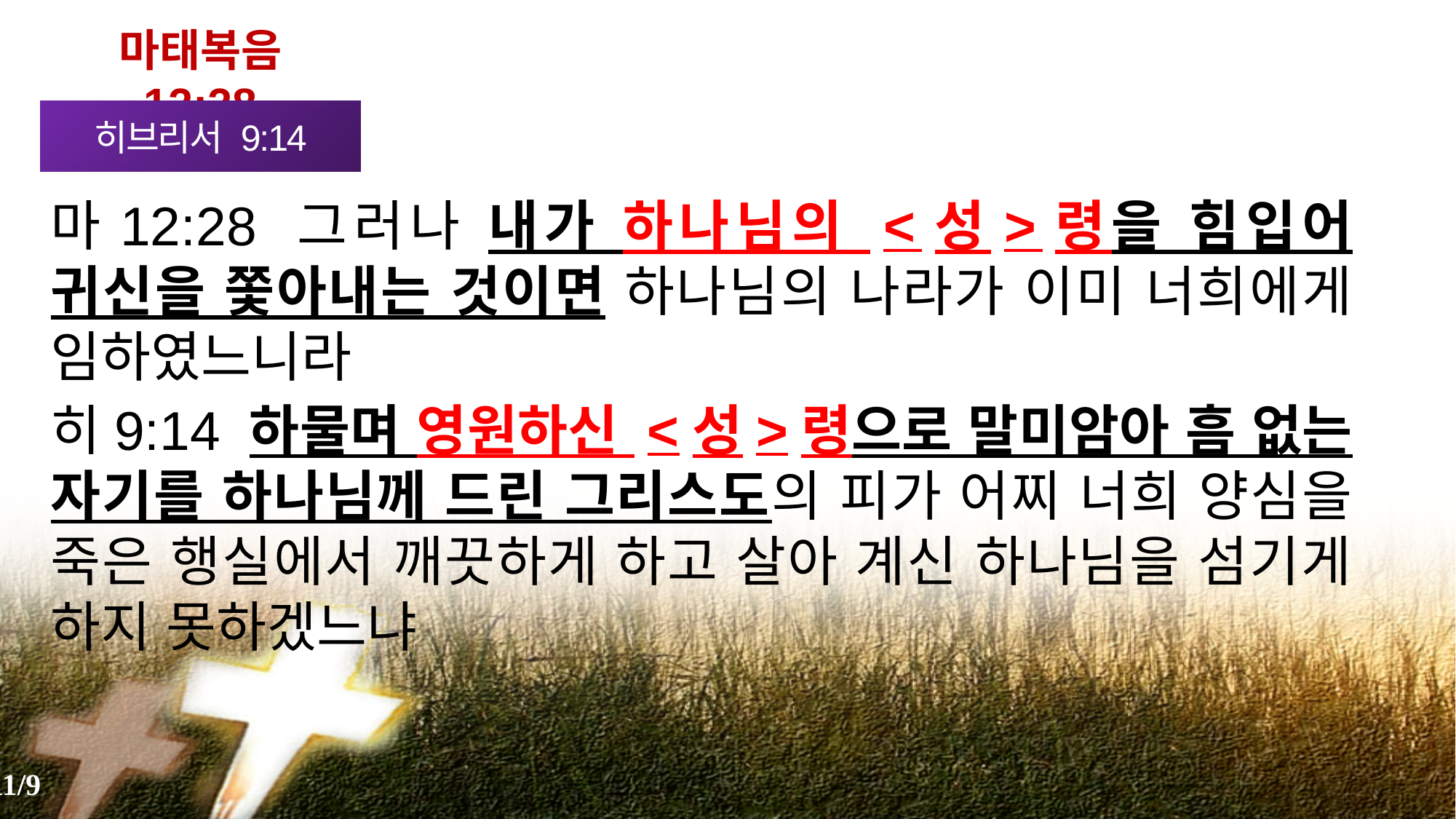

마태복음 12:28

히브리서 9:14
마12:28 그러나 내가 하나님의 <성>령을 힘입어 귀신을 쫓아내는 것이면 하나님의 나라가 이미 너희에게 임하였느니라
히9:14 하물며 영원하신 <성>령으로 말미암아 흠 없는 자기를 하나님께 드린 그리스도의 피가 어찌 너희 양심을 죽은 행실에서 깨끗하게 하고 살아 계신 하나님을 섬기게 하지 못하겠느냐